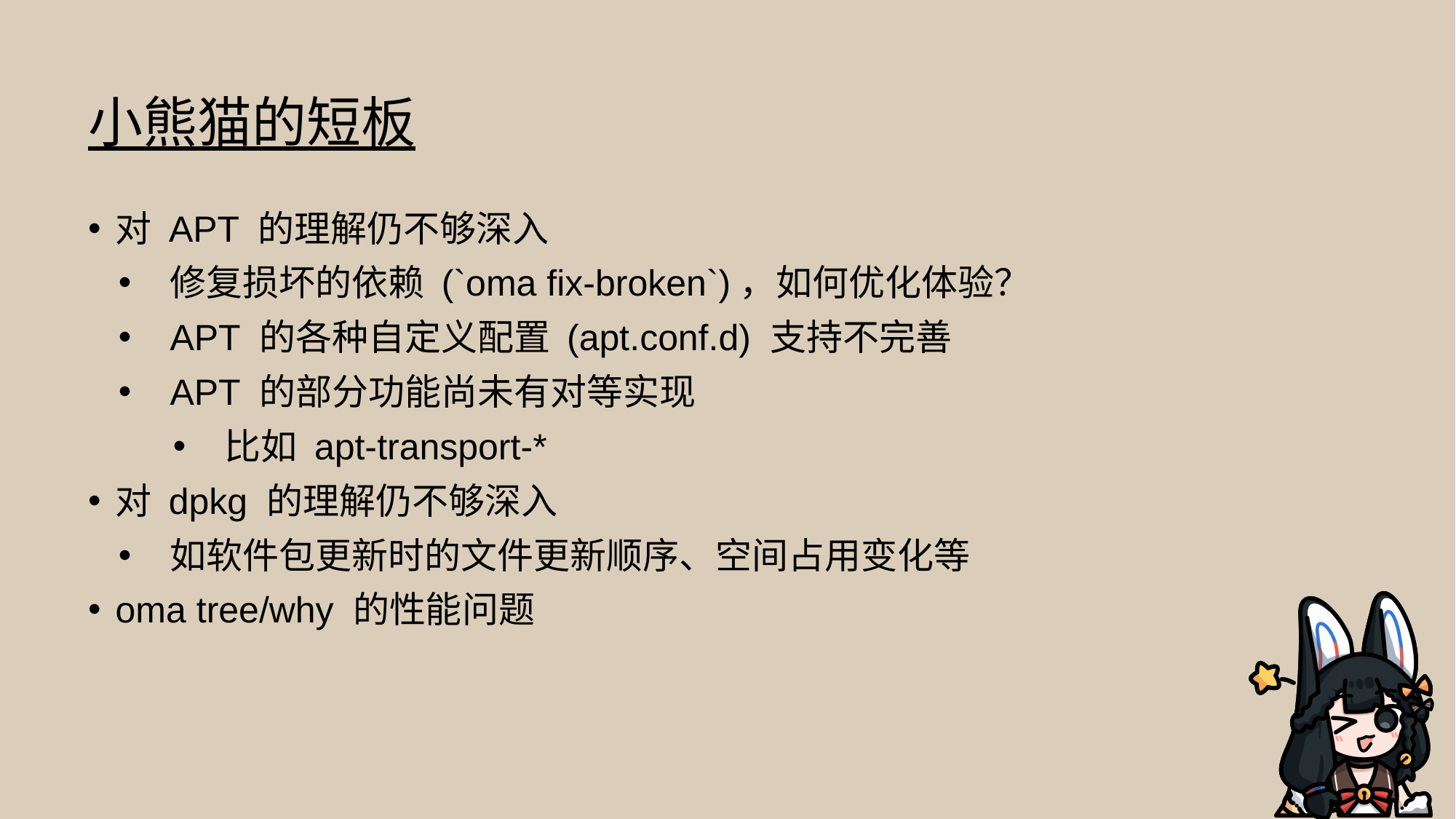

# 小熊猫的短板
对 APT 的理解仍不够深入
修复损坏的依赖 (`oma fix-broken`)，如何优化体验？
APT 的各种自定义配置 (apt.conf.d) 支持不完善
APT 的部分功能尚未有对等实现
比如 apt-transport-*
对 dpkg 的理解仍不够深入
如软件包更新时的文件更新顺序、空间占用变化等
oma tree/why 的性能问题